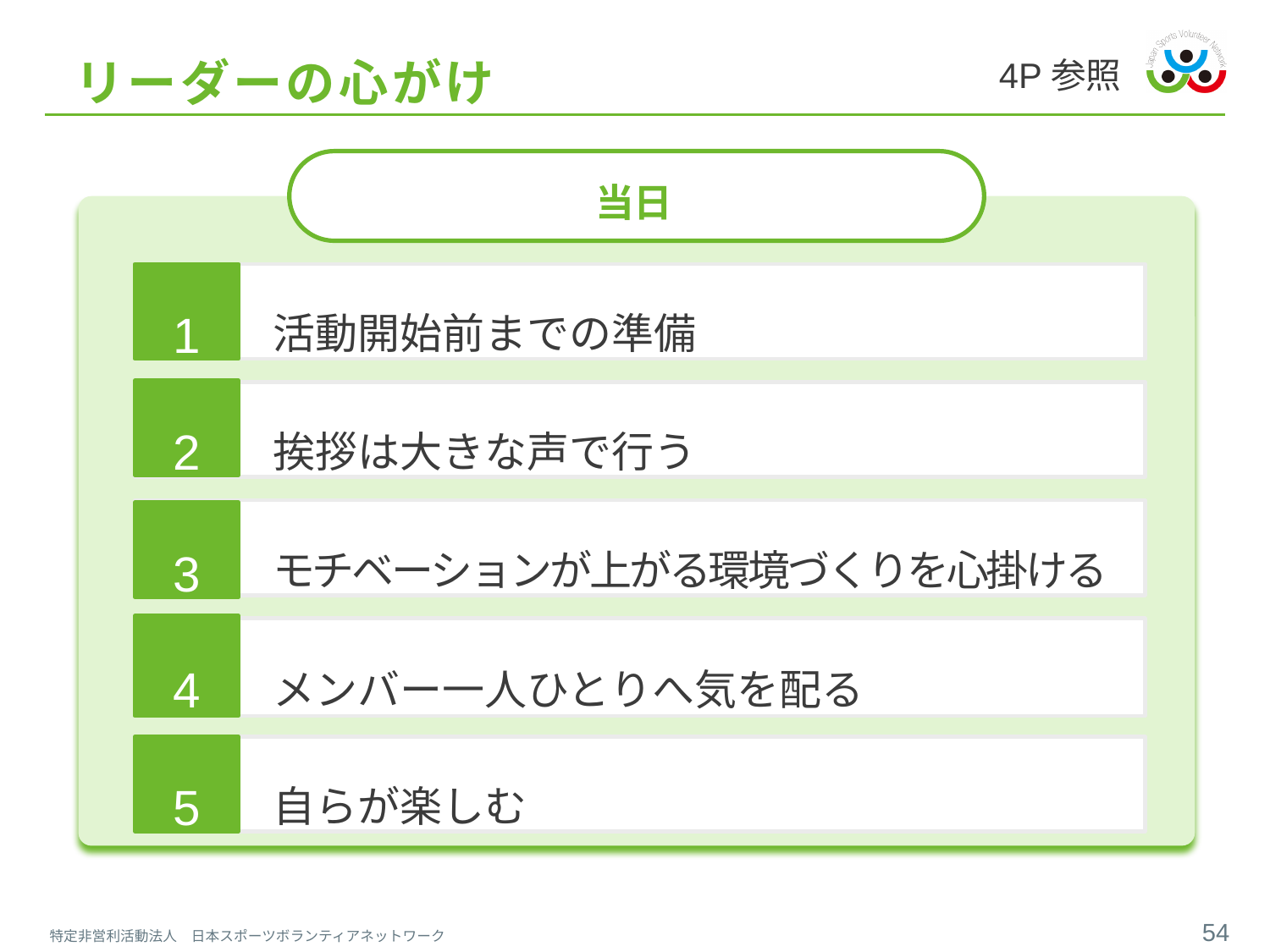

4P参照
# リーダーの心がけ
当日
リーダーとしての心構え
1
活動開始前までの準備
2
挨拶は大きな声で行う
モチベーションが上がる環境づくりを心掛ける
3
4
メンバー一人ひとりへ気を配る
5
自らが楽しむ